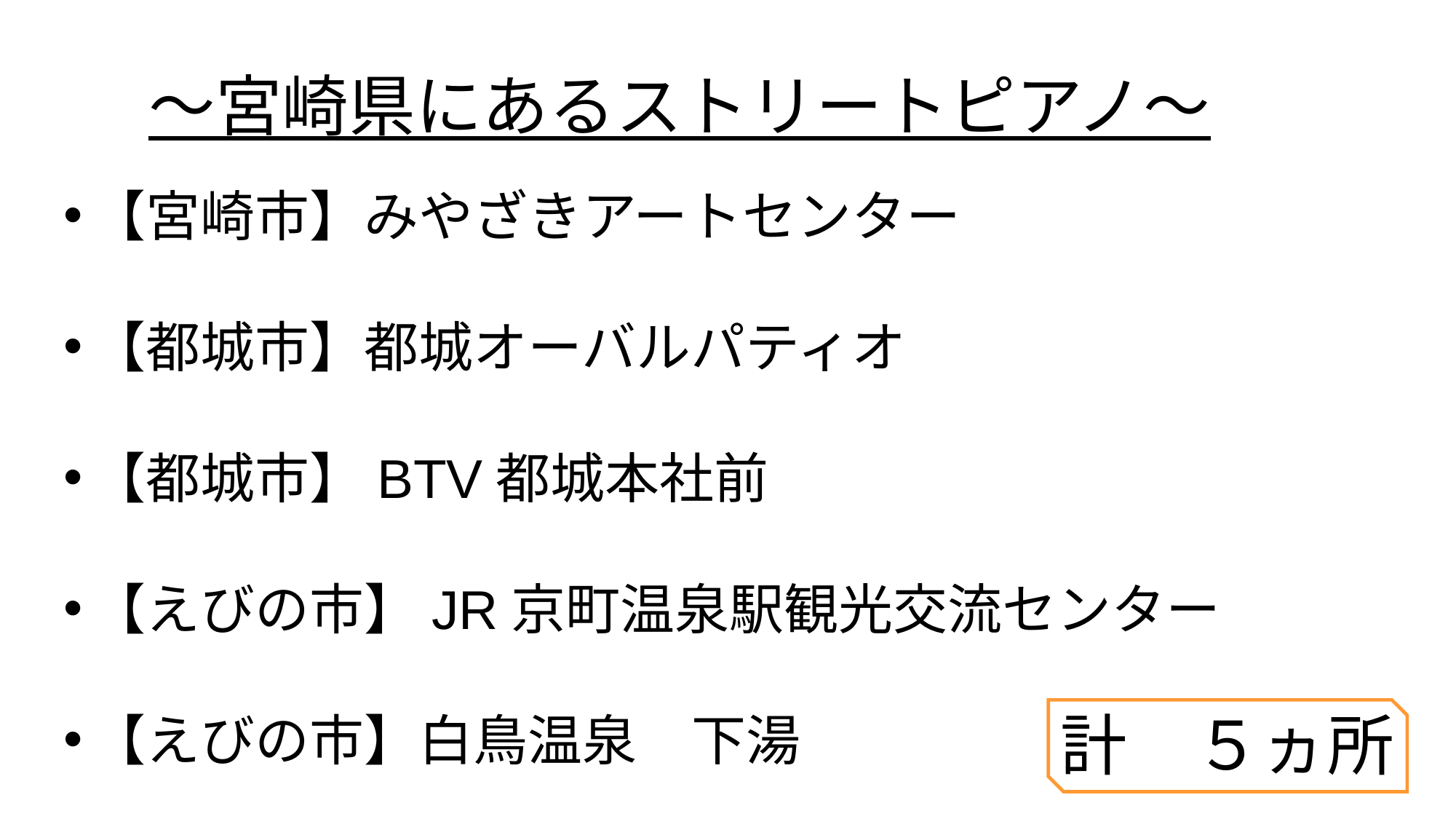

～宮崎県にあるストリートピアノ～
【宮崎市】みやざきアートセンター

【都城市】都城オーバルパティオ

【都城市】BTV都城本社前

【えびの市】JR京町温泉駅観光交流センター

【えびの市】白鳥温泉　下湯

計　５ヵ所